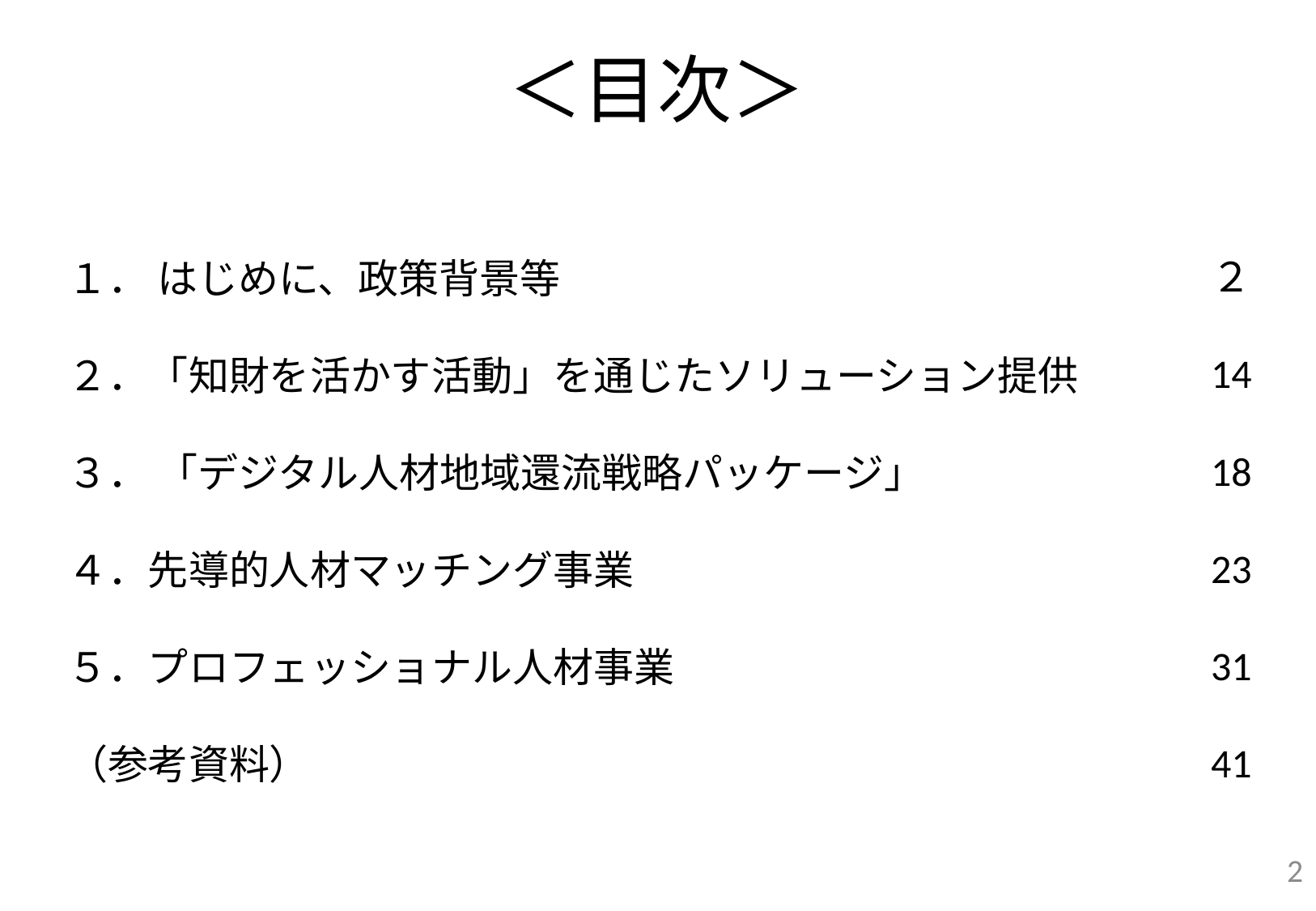

# ＜目次＞
２

14

18

23

31

41
１． はじめに、政策背景等

２．「知財を活かす活動」を通じたソリューション提供

３． 「デジタル人材地域還流戦略パッケージ」

４．先導的人材マッチング事業

５．プロフェッショナル人材事業

（参考資料）
2